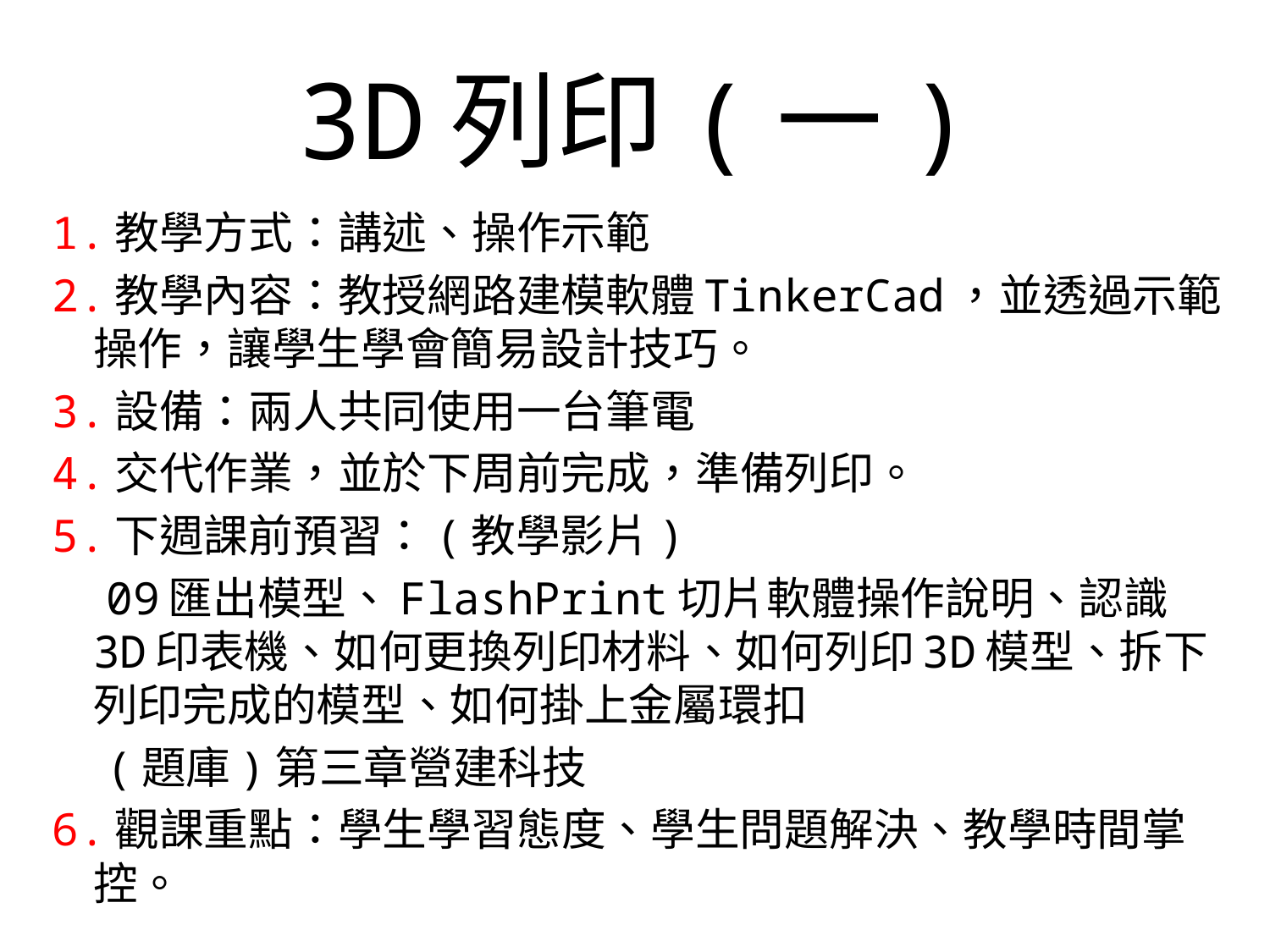

# 3D列印(一)
1.教學方式：講述、操作示範
2.教學內容：教授網路建模軟體TinkerCad，並透過示範操作，讓學生學會簡易設計技巧。
3.設備：兩人共同使用一台筆電
4.交代作業，並於下周前完成，準備列印。
5.下週課前預習：(教學影片)
  09匯出模型、FlashPrint切片軟體操作說明、認識3D印表機、如何更換列印材料、如何列印3D模型、拆下列印完成的模型、如何掛上金屬環扣
  (題庫)第三章營建科技
6.觀課重點：學生學習態度、學生問題解決、教學時間掌控。